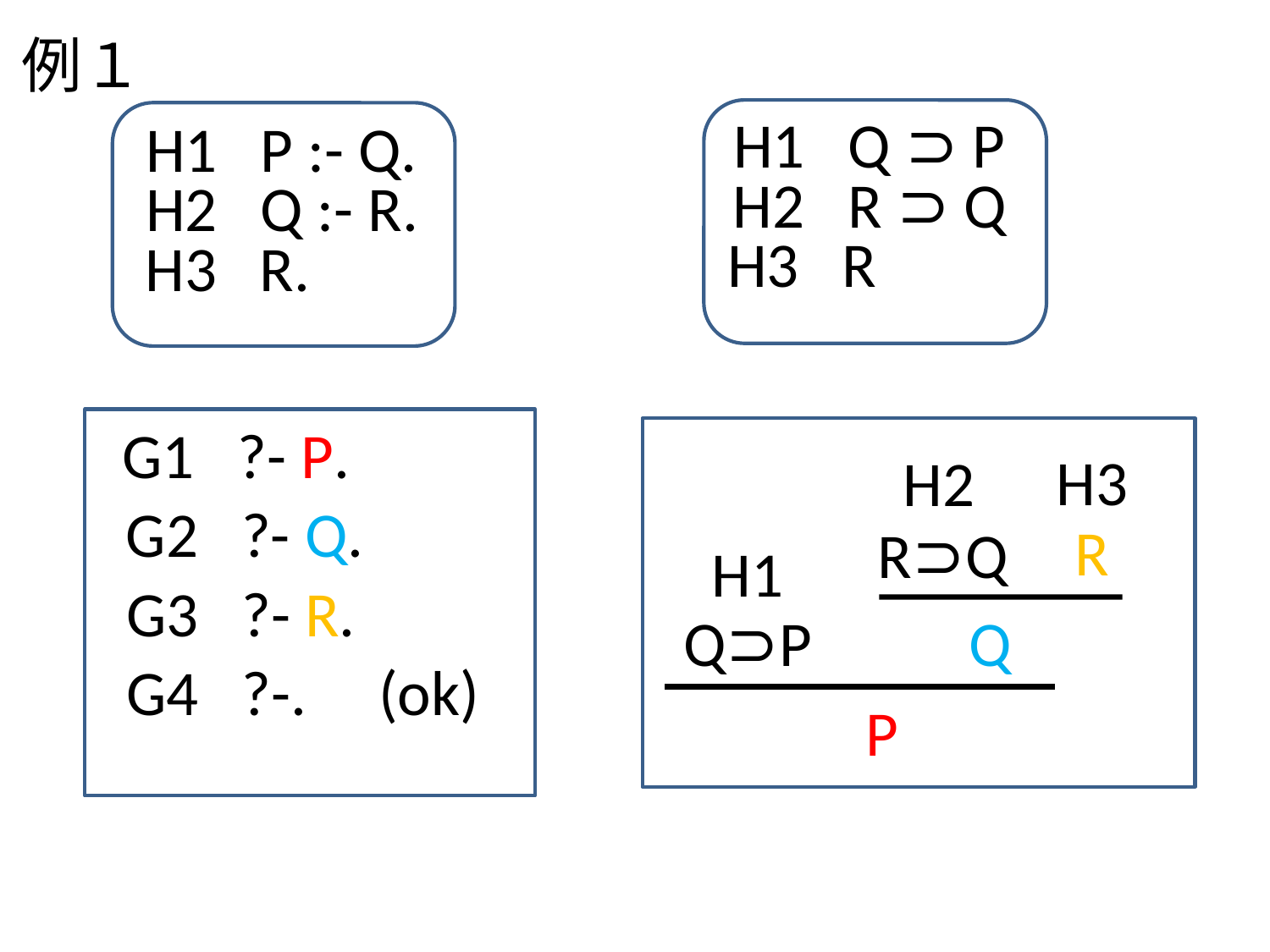

# 例１
H1   Q ⊃ P

H1   P :- Q.
H2   R ⊃ Q
H2   Q :- R.
H3   R
H3   R.

G1   ?- P.

H3
H2
G2   ?- Q.
R
R⊃Q
H1
G3   ?- R.
Q
Q⊃P
G4   ?-.     (ok)
P